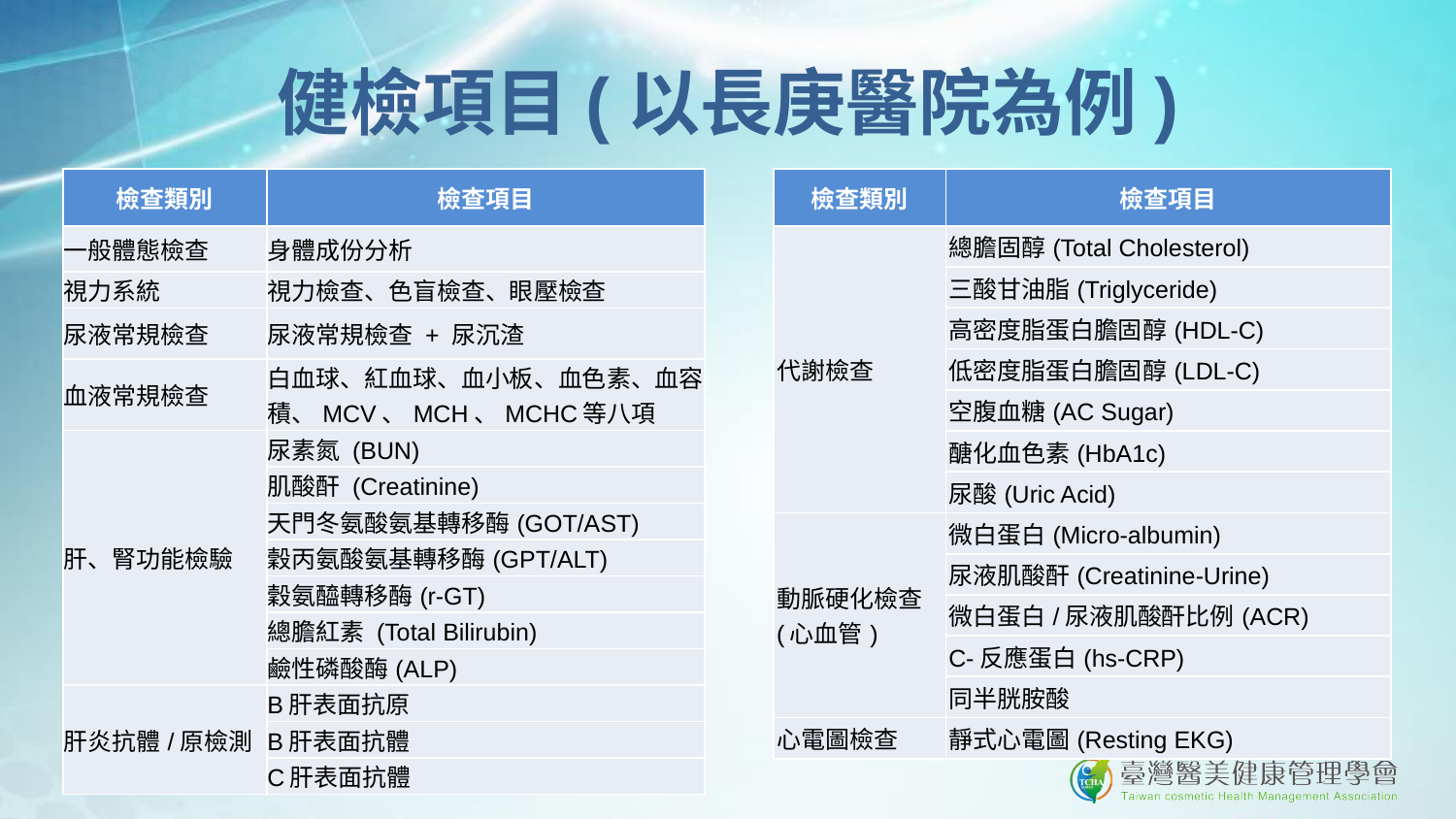

# 健檢項目(以長庚醫院為例)
| 檢查類別 | 檢查項目 |
| --- | --- |
| 代謝檢查 | 總膽固醇(Total Cholesterol) |
|  | 三酸甘油脂(Triglyceride) |
|  | 高密度脂蛋白膽固醇(HDL-C) |
|  | 低密度脂蛋白膽固醇(LDL-C) |
|  | 空腹血糖(AC Sugar) |
|  | 醣化血色素(HbA1c) |
|  | 尿酸(Uric Acid) |
| 動脈硬化檢查 (心血管) | 微白蛋白(Micro-albumin) |
|  | 尿液肌酸酐(Creatinine-Urine) |
|  | 微白蛋白/尿液肌酸酐比例(ACR) |
|  | C-反應蛋白(hs-CRP) |
|  | 同半胱胺酸 |
| 心電圖檢查 | 靜式心電圖(Resting EKG) |
| 檢查類別 | 檢查項目 |
| --- | --- |
| 一般體態檢查 | 身體成份分析 |
| 視力系統 | 視力檢查、色盲檢查、眼壓檢查 |
| 尿液常規檢查 | 尿液常規檢查 + 尿沉渣 |
| 血液常規檢查 | 白血球、紅血球、血小板、血色素、血容積、MCV、MCH、MCHC等八項 |
| 肝、腎功能檢驗 | 尿素氮 (BUN) |
|  | 肌酸酐 (Creatinine) |
|  | 天門冬氨酸氨基轉移酶(GOT/AST) |
|  | 穀丙氨酸氨基轉移酶(GPT/ALT) |
|  | 穀氨醯轉移酶(r-GT) |
|  | 總膽紅素 (Total Bilirubin) |
|  | 鹼性磷酸酶(ALP) |
| 肝炎抗體/原檢測 | B肝表面抗原 |
|  | B肝表面抗體 |
|  | C肝表面抗體 |
9